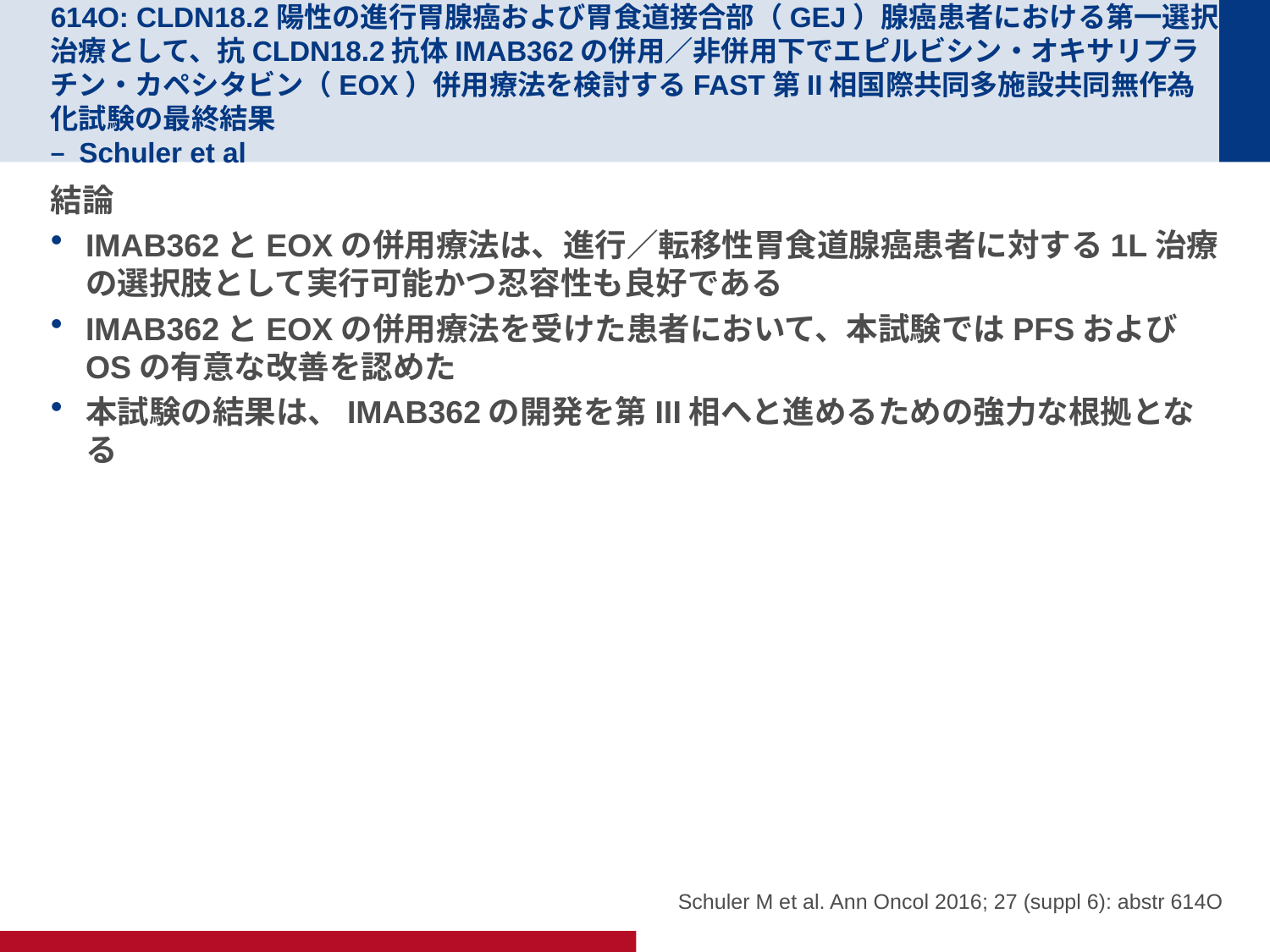

# 614O: CLDN18.2陽性の進行胃腺癌および胃食道接合部（GEJ）腺癌患者における第一選択治療として、抗CLDN18.2抗体IMAB362の併用／非併用下でエピルビシン・オキサリプラチン・カペシタビン（EOX）併用療法を検討するFAST第II相国際共同多施設共同無作為化試験の最終結果 – Schuler et al
結論
IMAB362とEOXの併用療法は、進行／転移性胃食道腺癌患者に対する1L治療の選択肢として実行可能かつ忍容性も良好である
IMAB362とEOXの併用療法を受けた患者において、本試験ではPFSおよびOSの有意な改善を認めた
本試験の結果は、IMAB362の開発を第III相へと進めるための強力な根拠となる
Schuler M et al. Ann Oncol 2016; 27 (suppl 6): abstr 614O